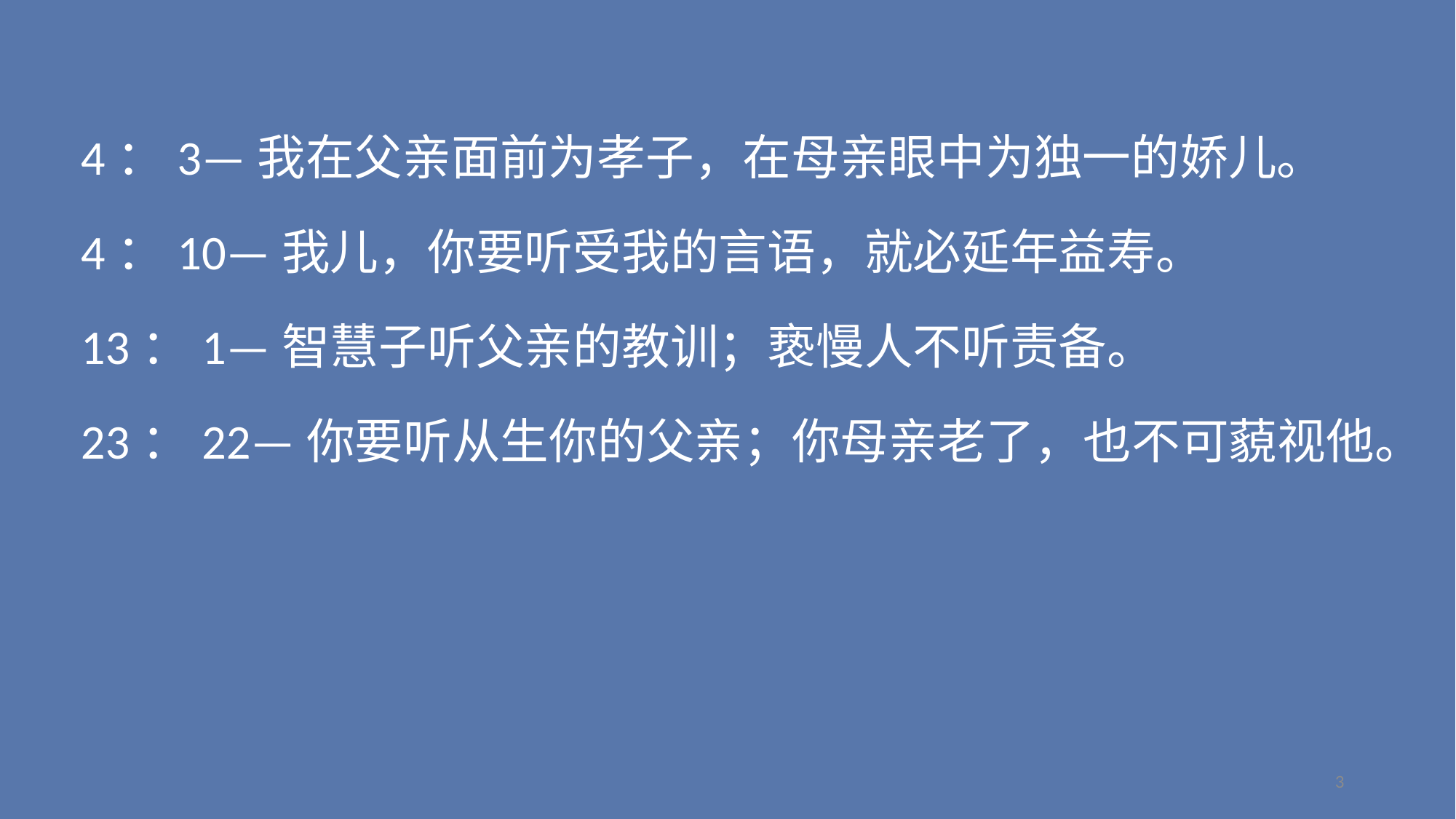

4：3—我在父亲面前为孝子，在母亲眼中为独一的娇儿。
4：10—我儿，你要听受我的言语，就必延年益寿。
13：1—智慧子听父亲的教训；亵慢人不听责备。
23：22—你要听从生你的父亲；你母亲老了，也不可藐视他。
3